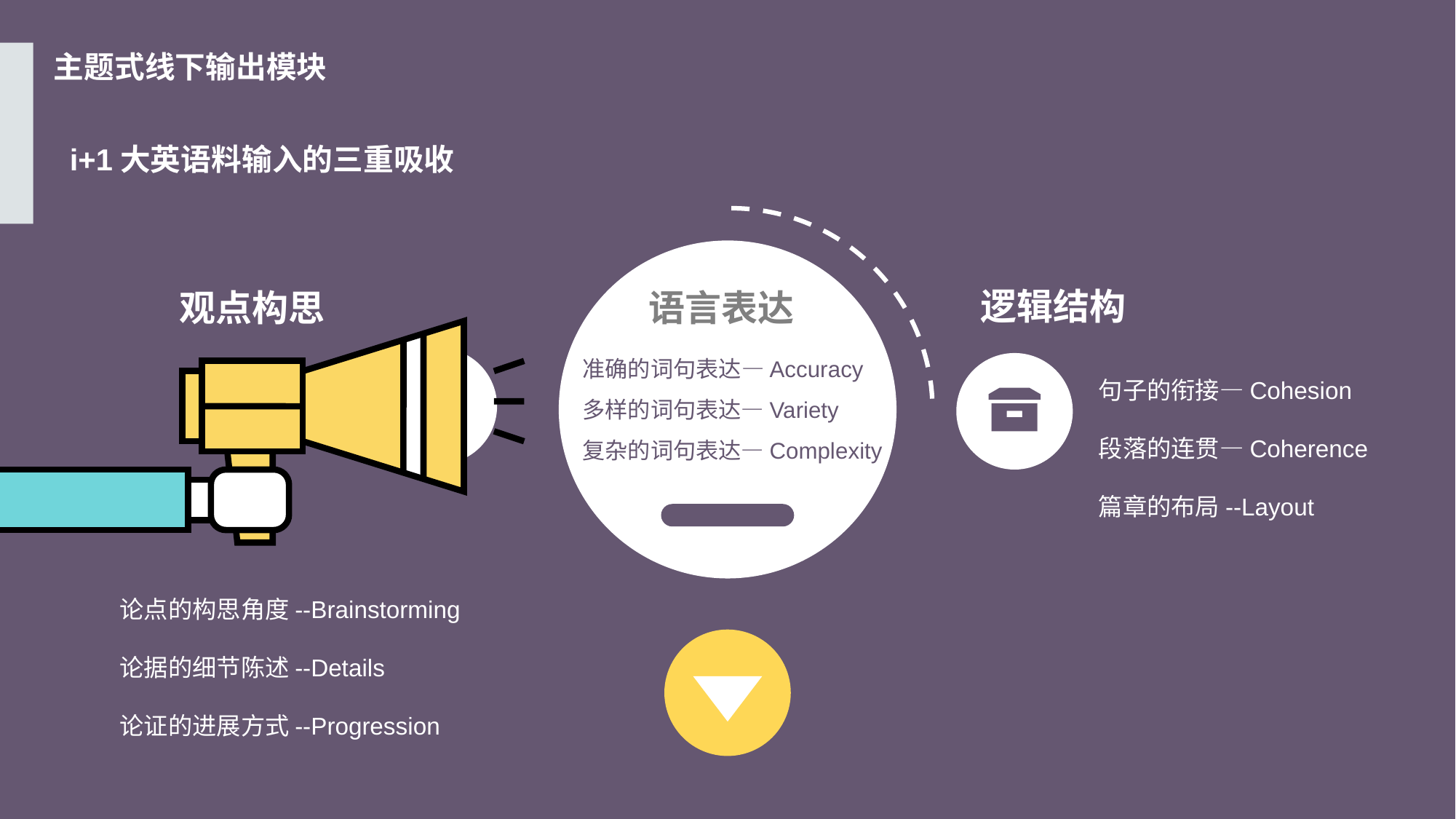

主题式线下输出模块
i+1大英语料输入的三重吸收

语言表达
准确的词句表达—Accuracy
多样的词句表达—Variety
复杂的词句表达—Complexity

逻辑结构
观点构思

句子的衔接—Cohesion
段落的连贯—Coherence
篇章的布局--Layout

论点的构思角度--Brainstorming
论据的细节陈述--Details
论证的进展方式--Progression